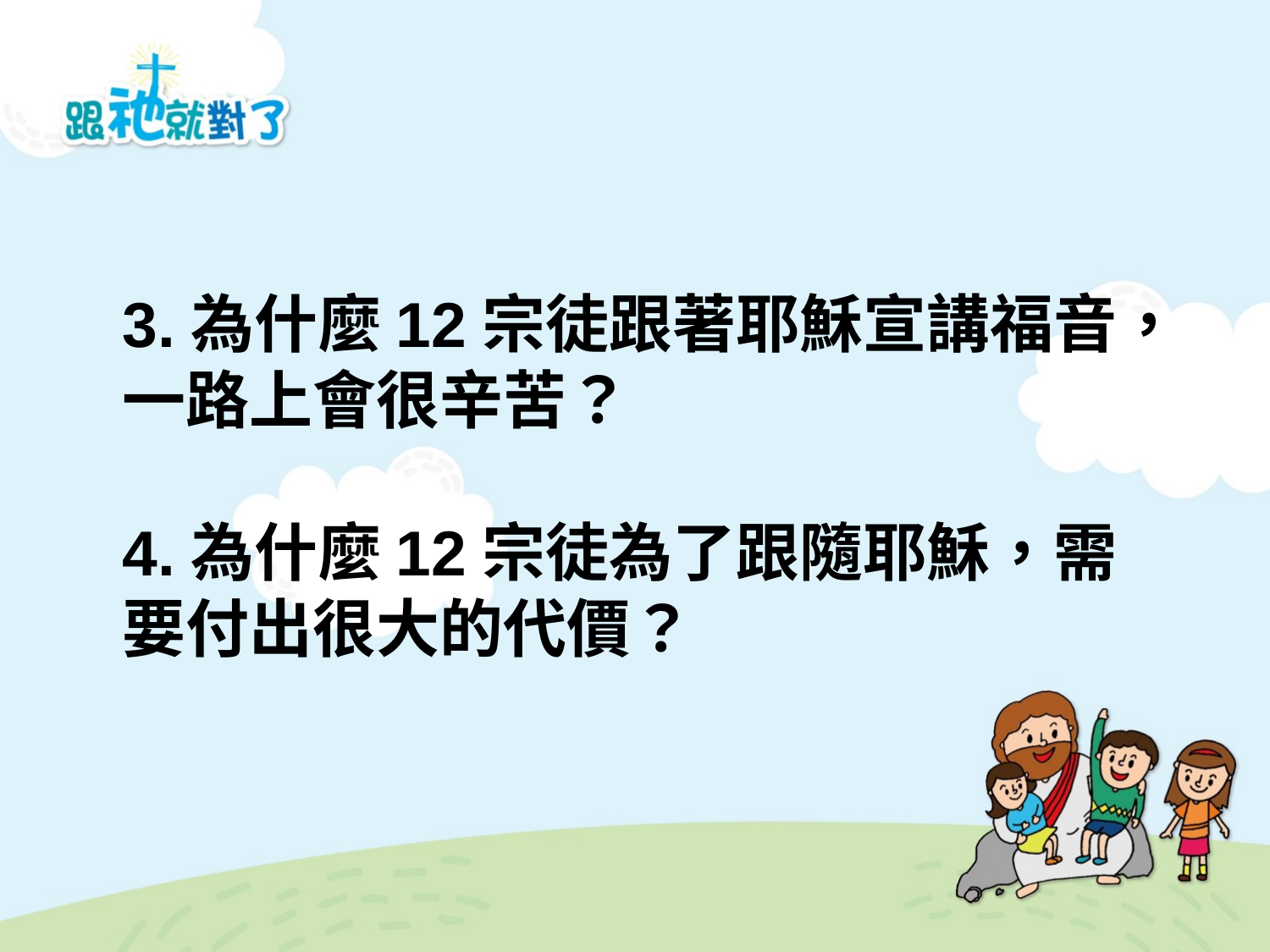

3.為什麼12宗徒跟著耶穌宣講福音，一路上會很辛苦？

4.為什麼12宗徒為了跟隨耶穌，需要付出很大的代價？